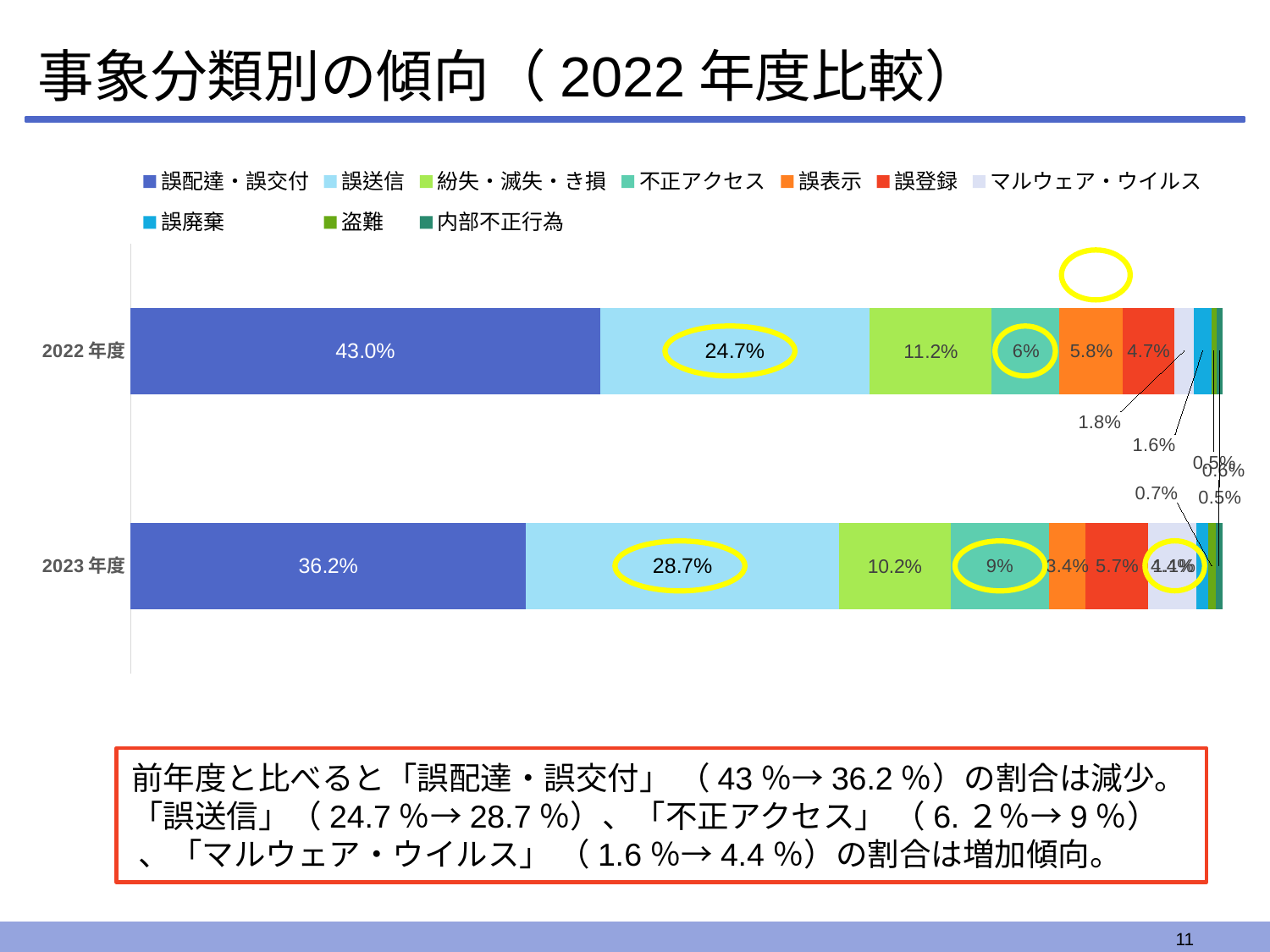

# 事象分類別の傾向（2022年度比較）

### Chart

| Category | 誤配達・誤交付 | 誤送信 | 紛失・滅失・き損 | 不正アクセス | 誤表示 | 誤登録 | マルウェア・ウイルス | 誤廃棄 | 盗難 | 内部不正行為 |
|---|---|---|---|---|---|---|---|---|---|---|
| 2022年度 | 0.43 | 0.247 | 0.112 | 0.062 | 0.058 | 0.047 | 0.018 | 0.016 | 0.005 | 0.005 |
| 2023年度 | 0.362 | 0.287 | 0.102 | 0.09 | 0.034 | 0.057 | 0.044 | 0.011 | 0.007 | 0.006 |

前年度と比べると「誤配達・誤交付」 （43％→36.2％）の割合は減少。「誤送信」（24.7％→28.7％）、「不正アクセス」 （6.２％→9％） 、「マルウェア・ウイルス」 （1.6％→4.4％）の割合は増加傾向。
11